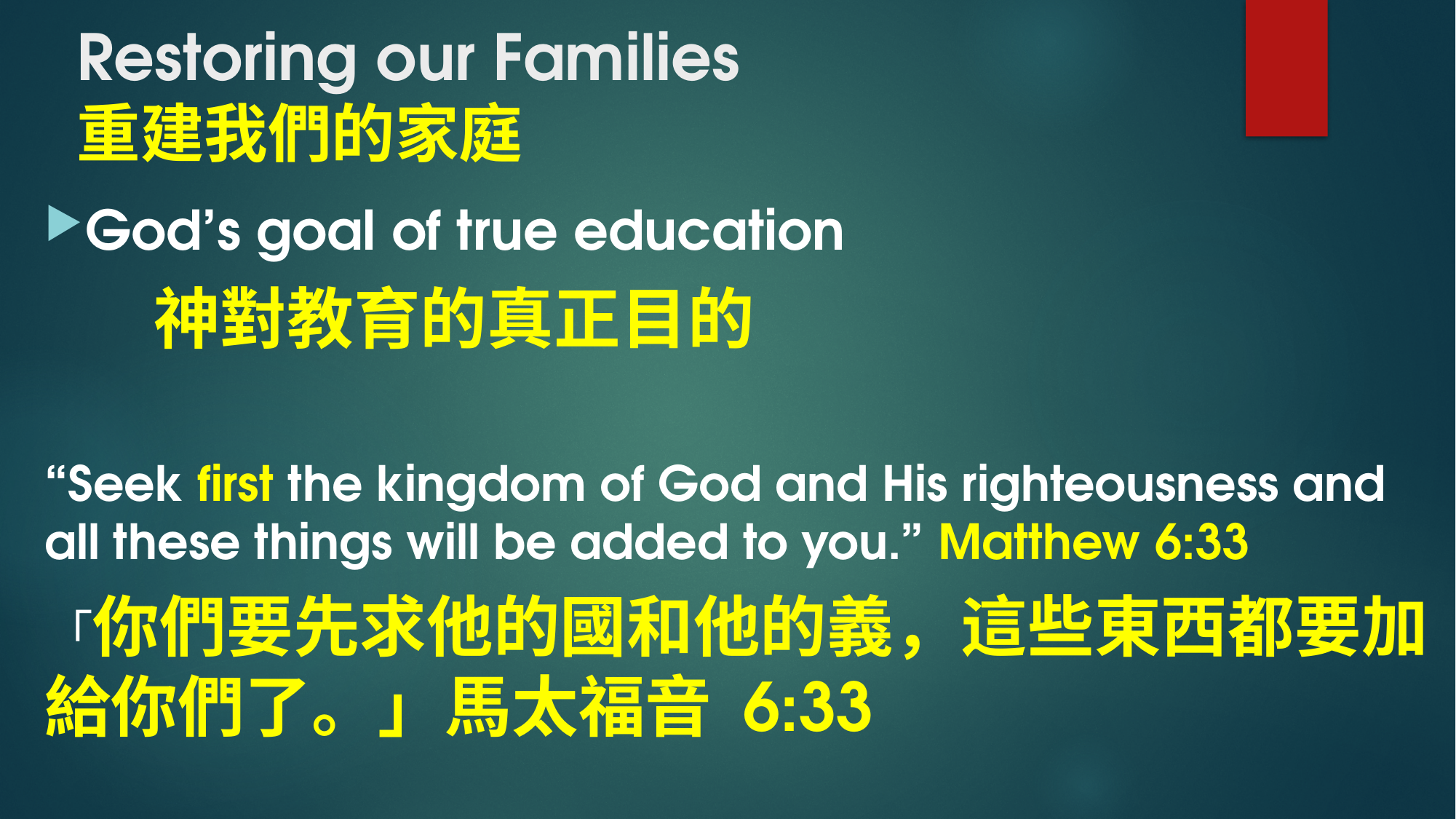

# Restoring our Families 重建我們的家庭
God’s goal of true education
	神對教育的真正目的

“Seek first the kingdom of God and His righteousness and all these things will be added to you.” Matthew 6:33
「你們要先求他的國和他的義，這些東西都要加給你們了。」馬太福音 6:33